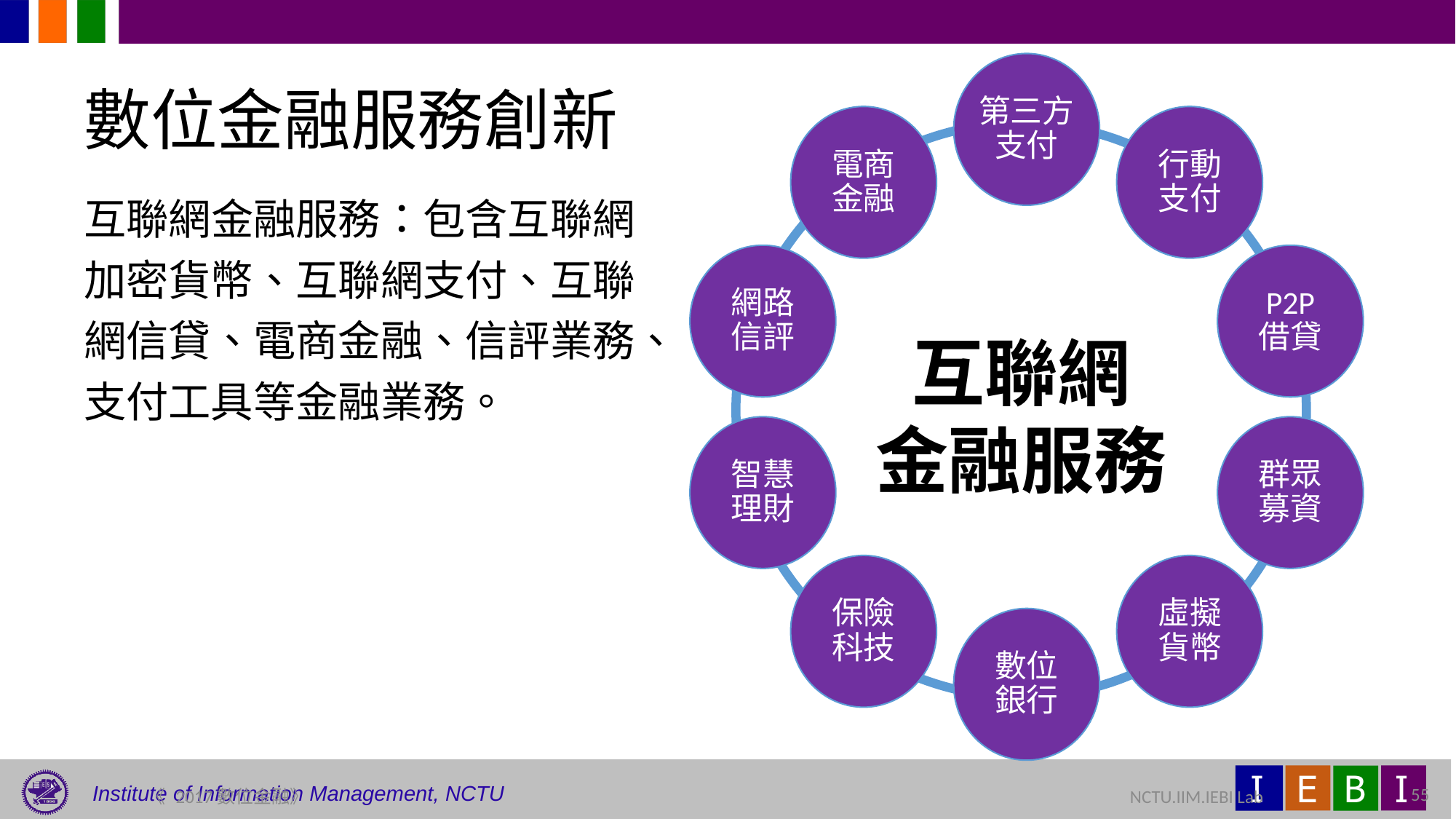

# 數位金融服務創新
第三方支付

行動
支付

P2P
借貸

群眾
募資

虛擬
貨幣

數位
銀行

保險
科技

智慧
理財

網路
信評

電商
金融

互聯網金融服務：包含互聯網加密貨幣、互聯網支付、互聯網信貸、電商金融、信評業務、支付工具等金融業務。
互聯網
金融服務
55
《 2017數位金融》                                                                                                                                             	NCTU.IIM.IEBI Lab